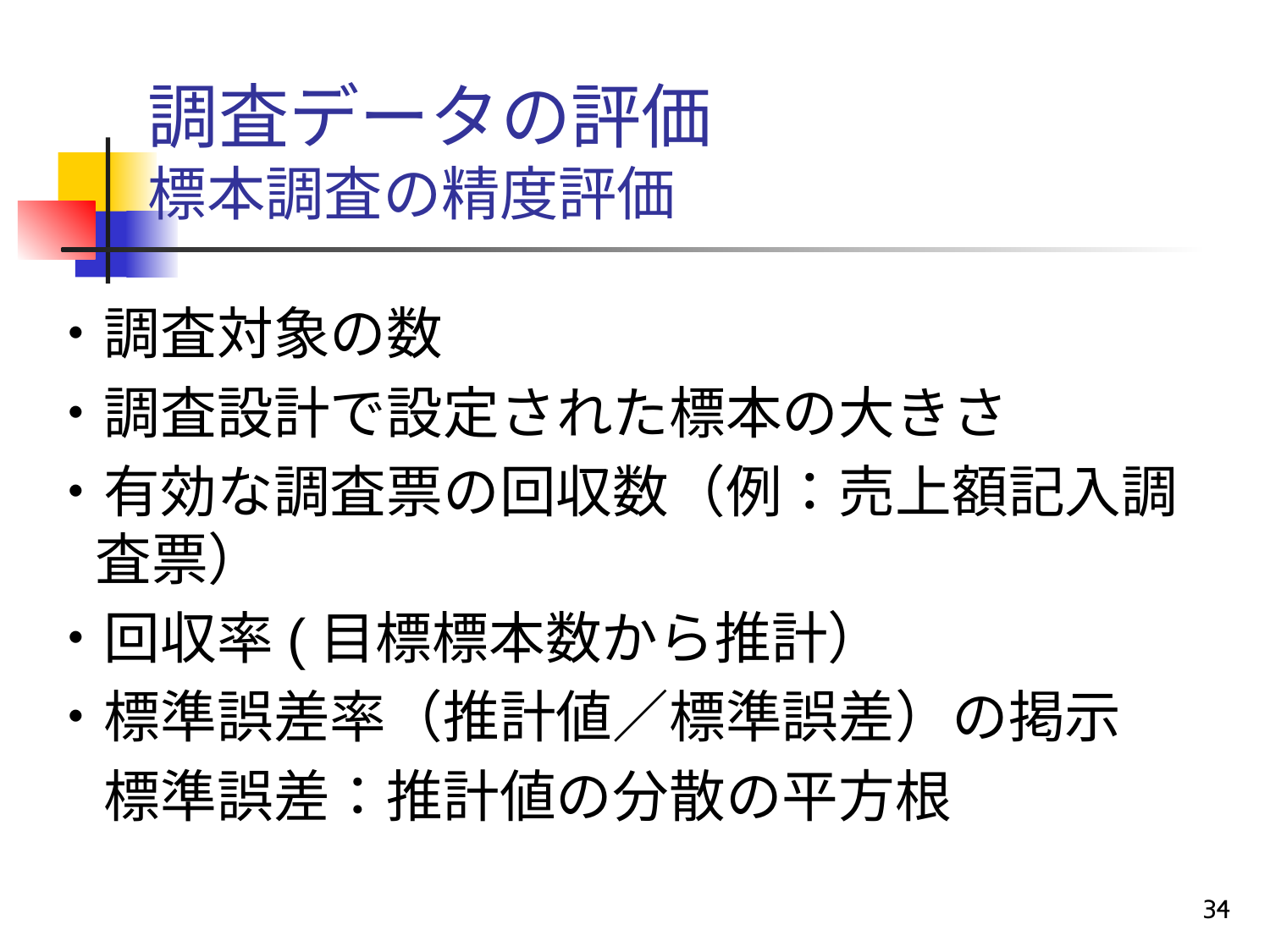

# 調査データの評価 標本調査の精度評価
・調査対象の数
・調査設計で設定された標本の大きさ
・有効な調査票の回収数（例：売上額記入調査票）
・回収率(目標標本数から推計）
・標準誤差率（推計値／標準誤差）の掲示
　標準誤差：推計値の分散の平方根

34